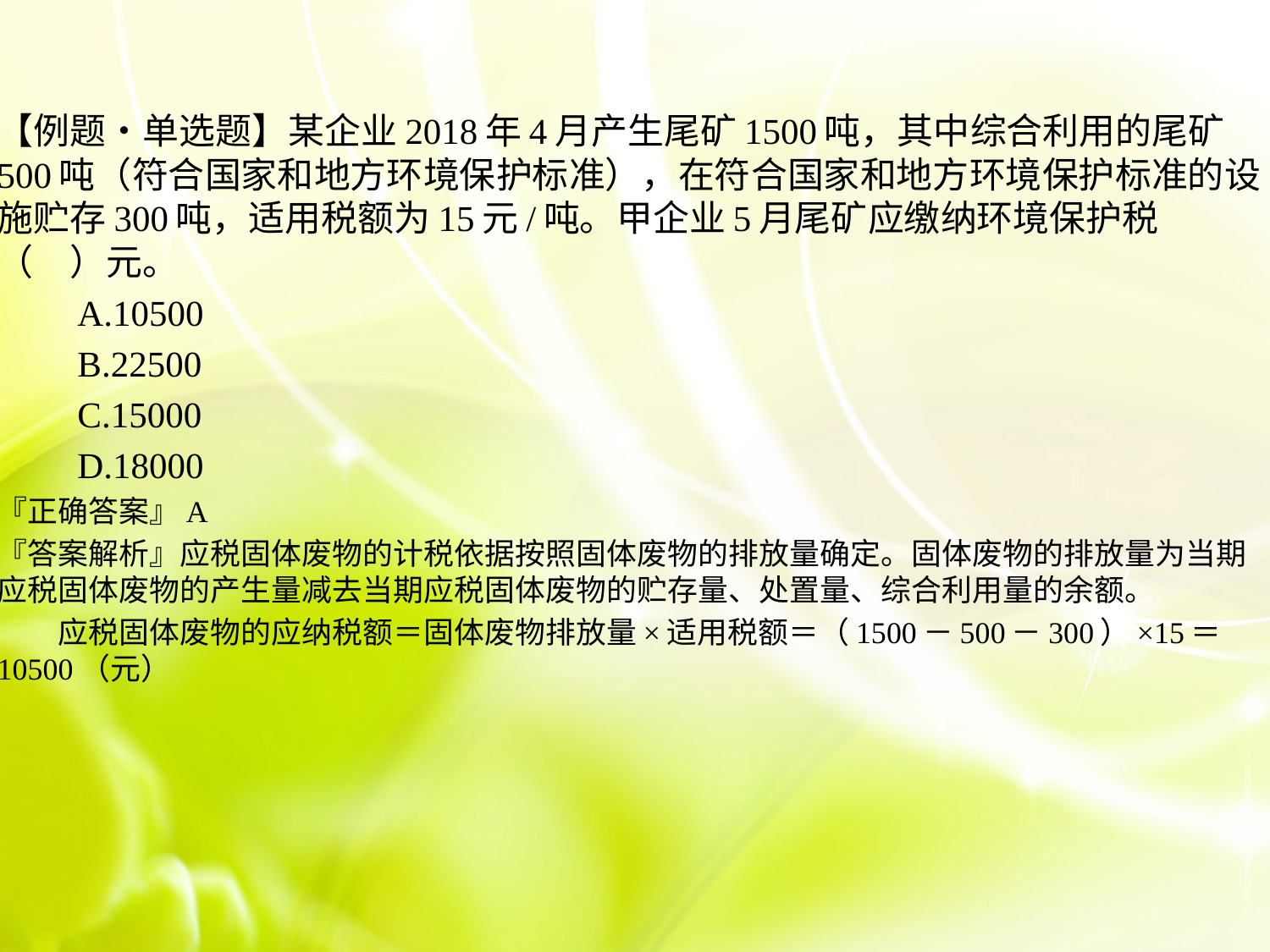

【例题•单选题】某企业2018年4月产生尾矿1500吨，其中综合利用的尾矿500吨（符合国家和地方环境保护标准），在符合国家和地方环境保护标准的设施贮存300吨，适用税额为15元/吨。甲企业5月尾矿应缴纳环境保护税（　）元。
　　A.10500
　　B.22500
　　C.15000
　　D.18000
『正确答案』A
『答案解析』应税固体废物的计税依据按照固体废物的排放量确定。固体废物的排放量为当期应税固体废物的产生量减去当期应税固体废物的贮存量、处置量、综合利用量的余额。
　　应税固体废物的应纳税额＝固体废物排放量×适用税额＝（1500－500－300）×15＝10500（元）